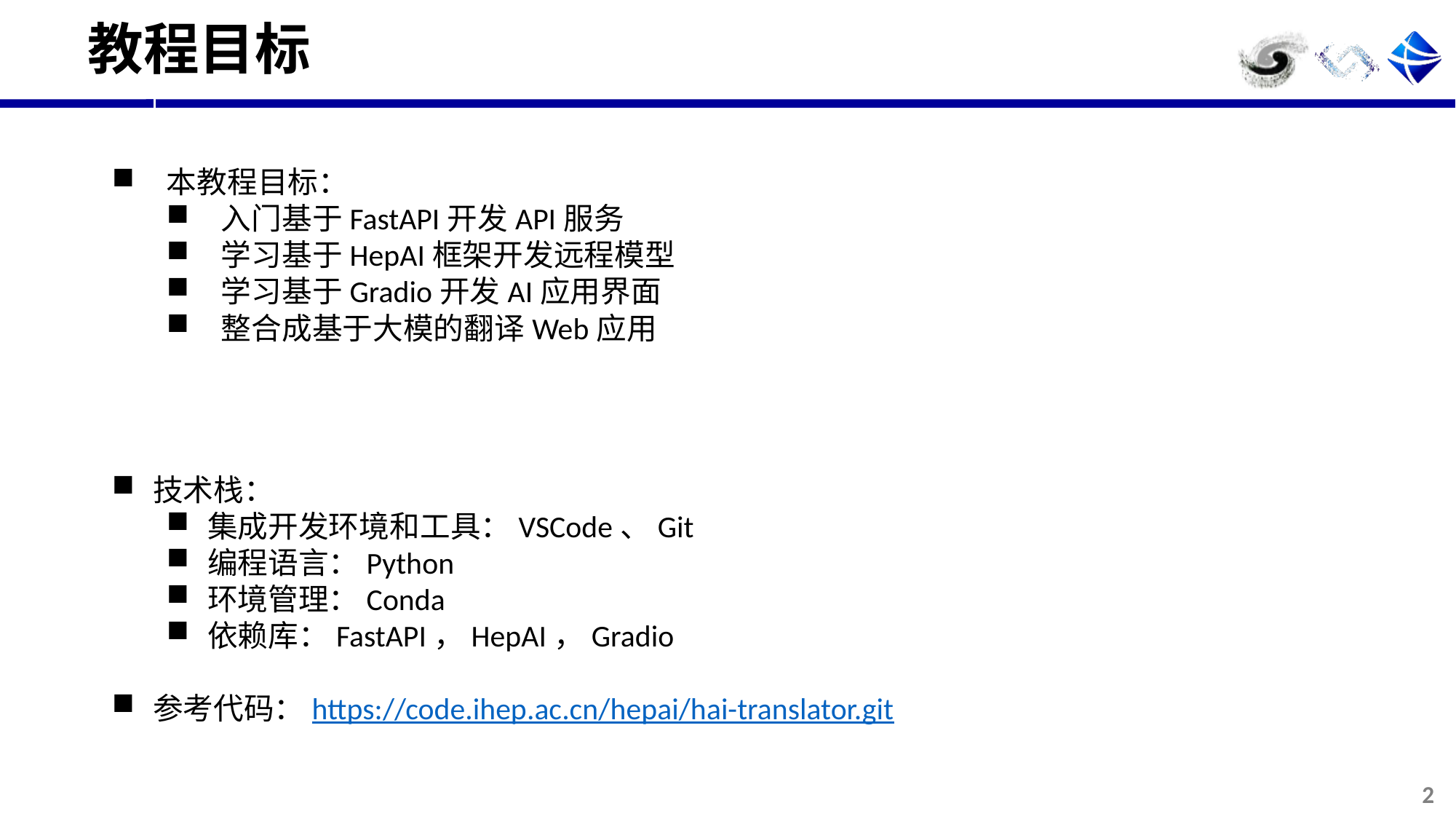

# 教程目标
本教程目标：
入门基于FastAPI开发API服务
学习基于HepAI框架开发远程模型
学习基于Gradio开发AI应用界面
整合成基于大模的翻译Web应用
技术栈：
集成开发环境和工具：VSCode、Git
编程语言：Python
环境管理：Conda
依赖库：FastAPI，HepAI，Gradio

参考代码：https://code.ihep.ac.cn/hepai/hai-translator.git